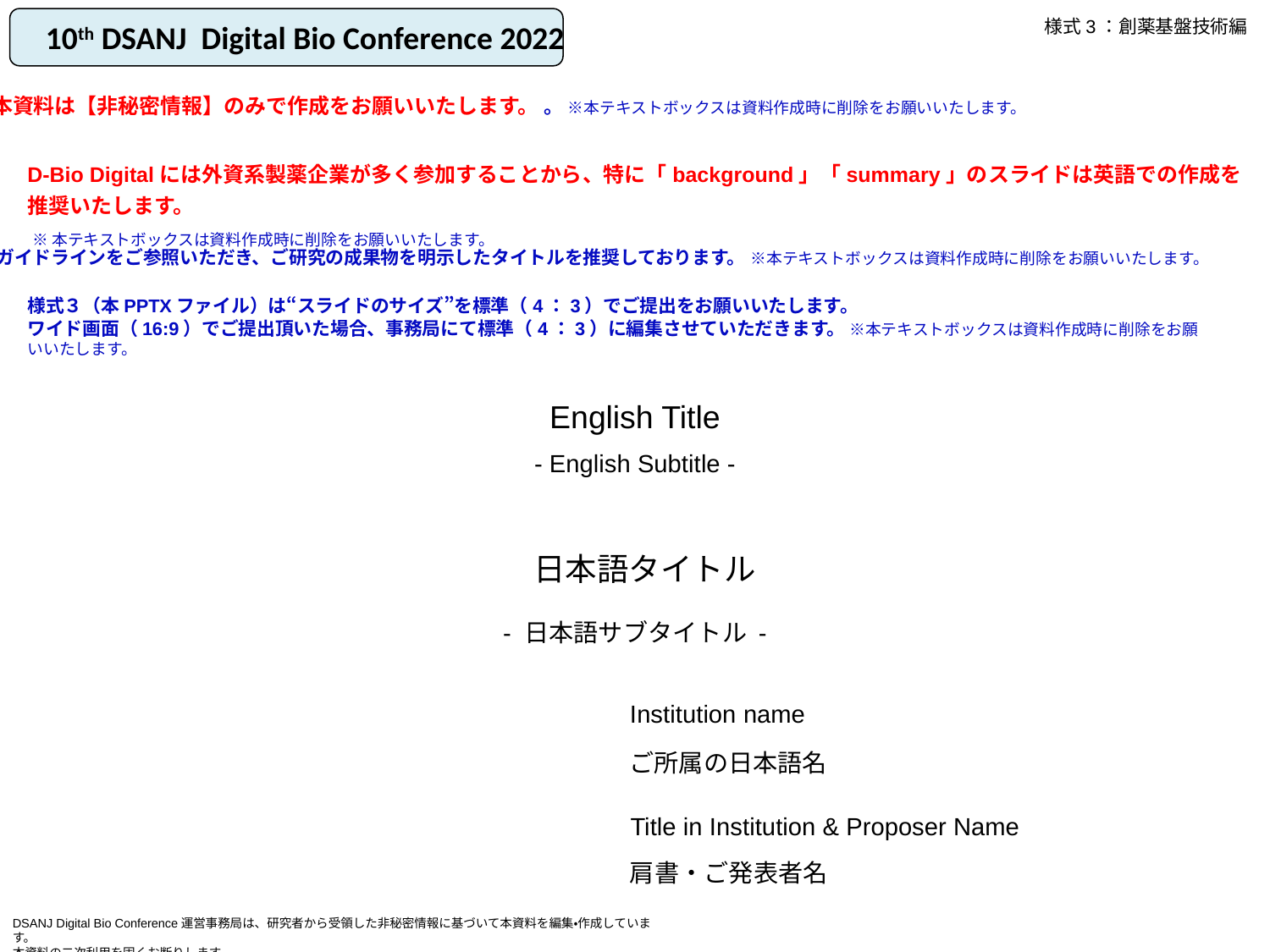

様式3：創薬基盤技術編
10th DSANJ  Digital Bio Conference 2022
本資料は【非秘密情報】のみで作成をお願いいたします。 。 ※本テキストボックスは資料作成時に削除をお願いいたします。
D-Bio Digitalには外資系製薬企業が多く参加することから、特に「background」「summary」のスライドは英語での作成を推奨いたします。
 ※本テキストボックスは資料作成時に削除をお願いいたします。
ガイドラインをご参照いただき、ご研究の成果物を明示したタイトルを推奨しております。 ※本テキストボックスは資料作成時に削除をお願いいたします。
様式３（本PPTXファイル）は“スライドのサイズ”を標準（4：3）でご提出をお願いいたします。
ワイド画面（16:9）でご提出頂いた場合、事務局にて標準（4：3）に編集させていただきます。 ※本テキストボックスは資料作成時に削除をお願いいたします。
English Title
- English Subtitle -
日本語タイトル
- 日本語サブタイトル -
Institution name
ご所属の日本語名
Title in Institution & Proposer Name
肩書・ご発表者名
DSANJ Digital Bio Conference運営事務局は、研究者から受領した非秘密情報に基づいて本資料を編集・作成しています。
本資料の二次利用を固くお断りします。